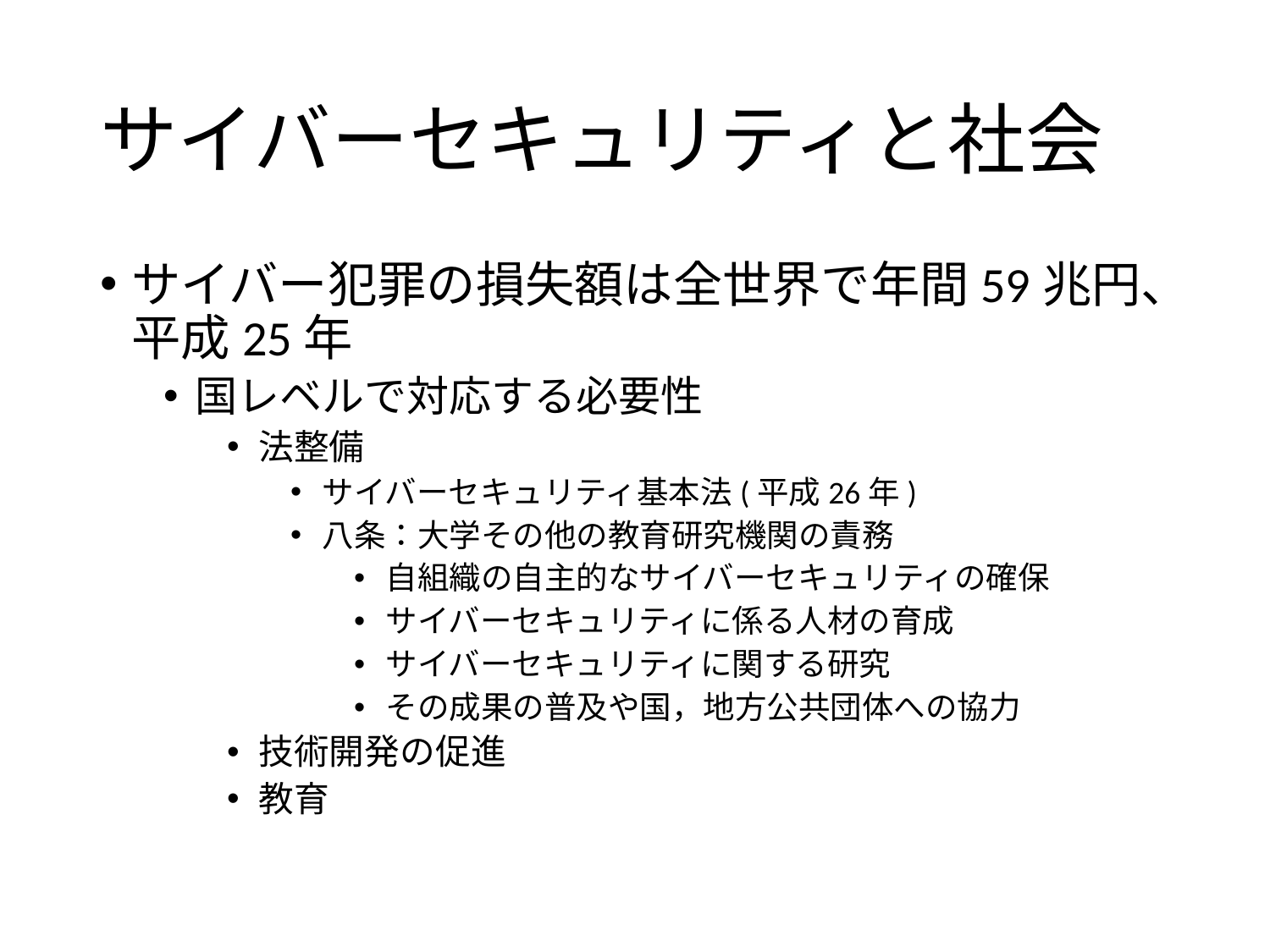

# サイバーセキュリティと社会
サイバー犯罪の損失額は全世界で年間59兆円、平成25年
国レベルで対応する必要性
法整備
サイバーセキュリティ基本法(平成26年)
八条：大学その他の教育研究機関の責務
自組織の自主的なサイバーセキュリティの確保
サイバーセキュリティに係る人材の育成
サイバーセキュリティに関する研究
その成果の普及や国，地方公共団体への協力
技術開発の促進
教育